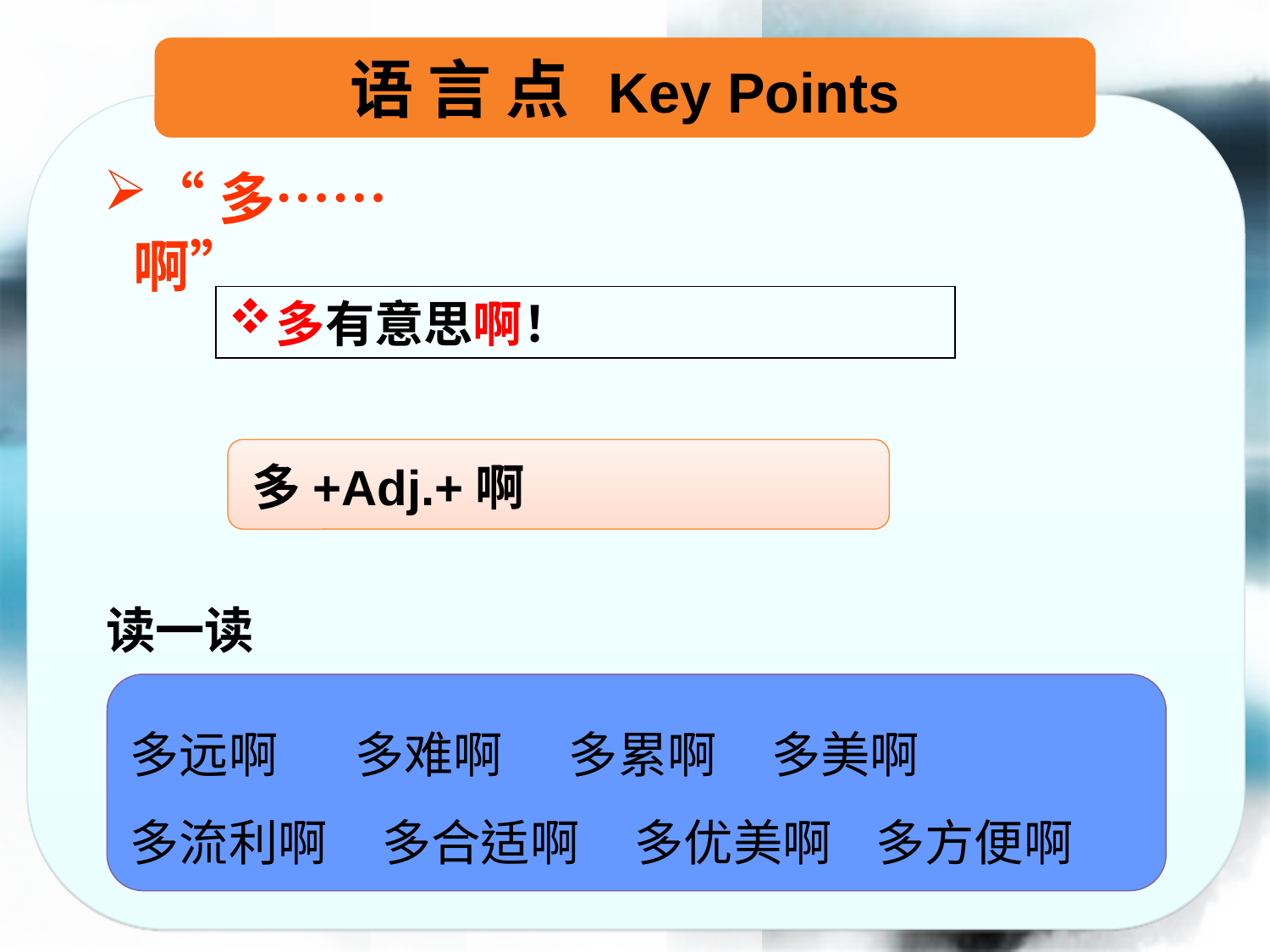

语 言 点  Key Points

“多……啊”
多有意思啊！

多+Adj.+啊
读一读
多远啊       多难啊      多累啊     多美啊
多流利啊     多合适啊     多优美啊    多方便啊